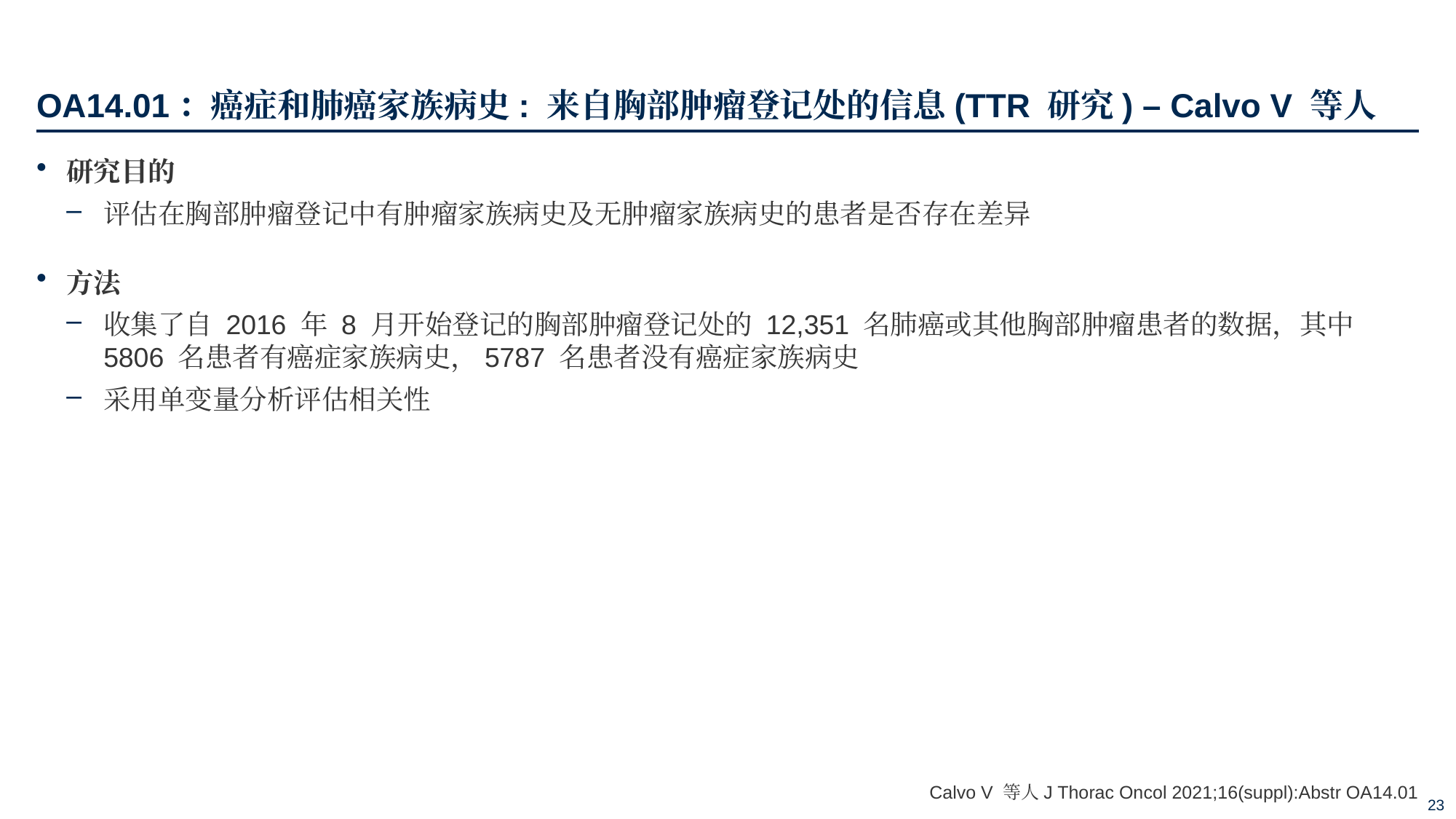

# OA14.01：癌症和肺癌家族病史: 来自胸部肿瘤登记处的信息(TTR 研究) – Calvo V 等人
研究目的
评估在胸部肿瘤登记中有肿瘤家族病史及无肿瘤家族病史的患者是否存在差异
方法
收集了自 2016 年 8 月开始登记的胸部肿瘤登记处的 12,351 名肺癌或其他胸部肿瘤患者的数据，其中 5806 名患者有癌症家族病史，5787 名患者没有癌症家族病史
采用单变量分析评估相关性
Calvo V 等人J Thorac Oncol 2021;16(suppl):Abstr OA14.01